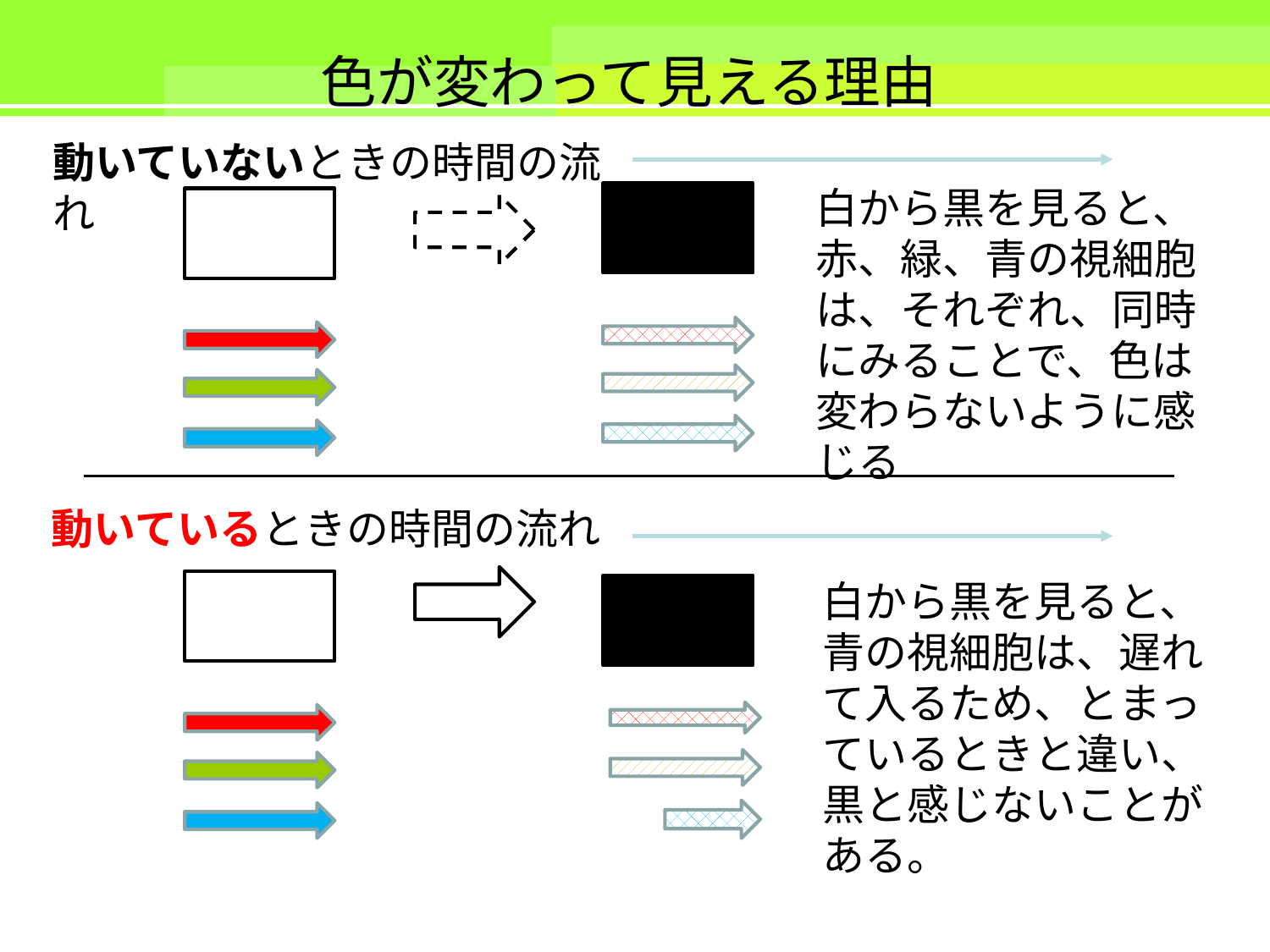

色が変わって見える理由
動いていないときの時間の流れ
白から黒を見ると、赤、緑、青の視細胞は、それぞれ、同時にみることで、色は変わらないように感じる

動いているときの時間の流れ

白から黒を見ると、青の視細胞は、遅れて入るため、とまっているときと違い、黒と感じないことがある。